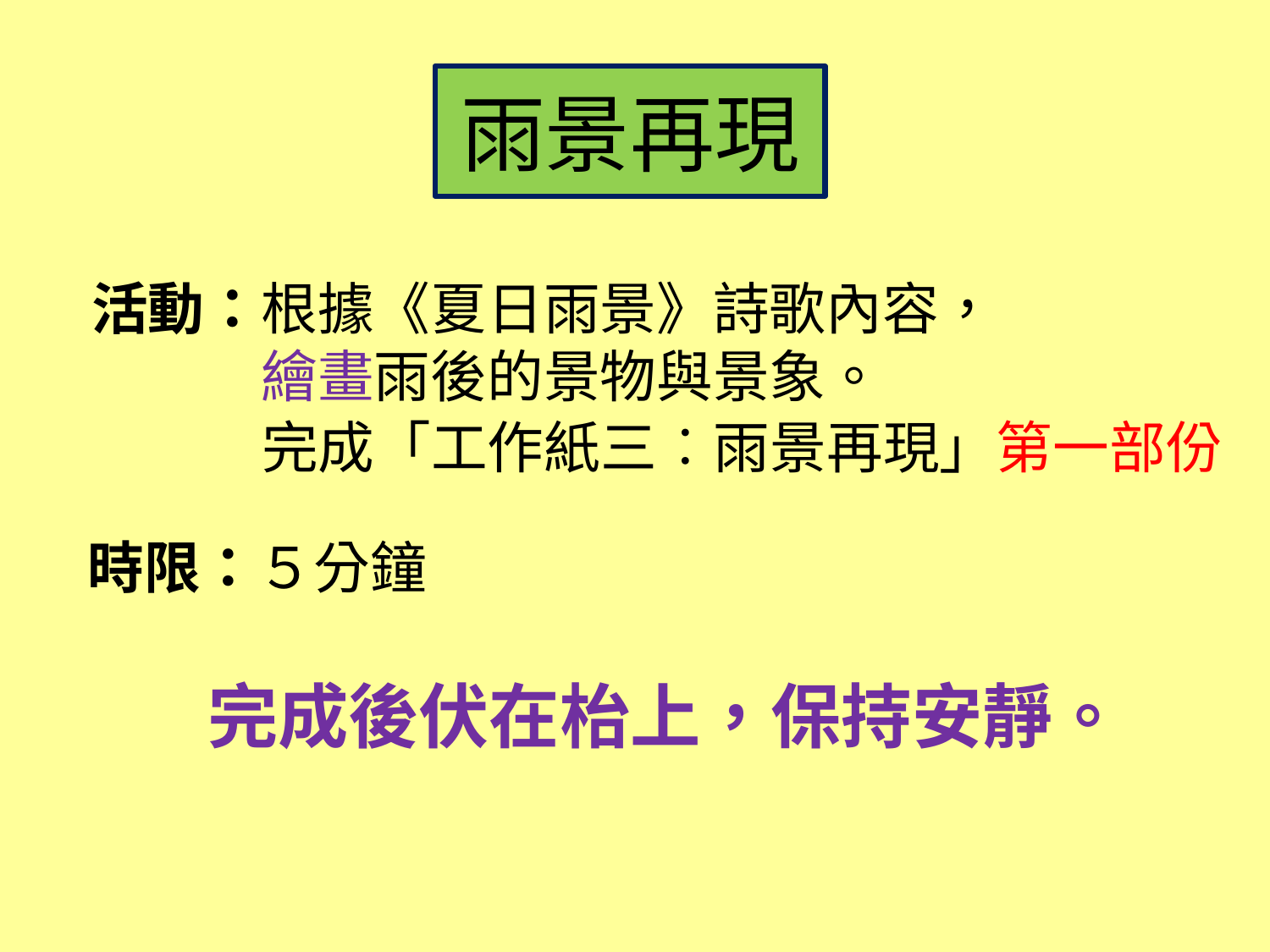

# 雨景再現
活動：根據《夏日雨景》詩歌內容，
　　　繪畫雨後的景物與景象。
完成「工作紙三︰雨景再現」第一部份
時限：５分鐘
完成後伏在枱上，保持安靜。